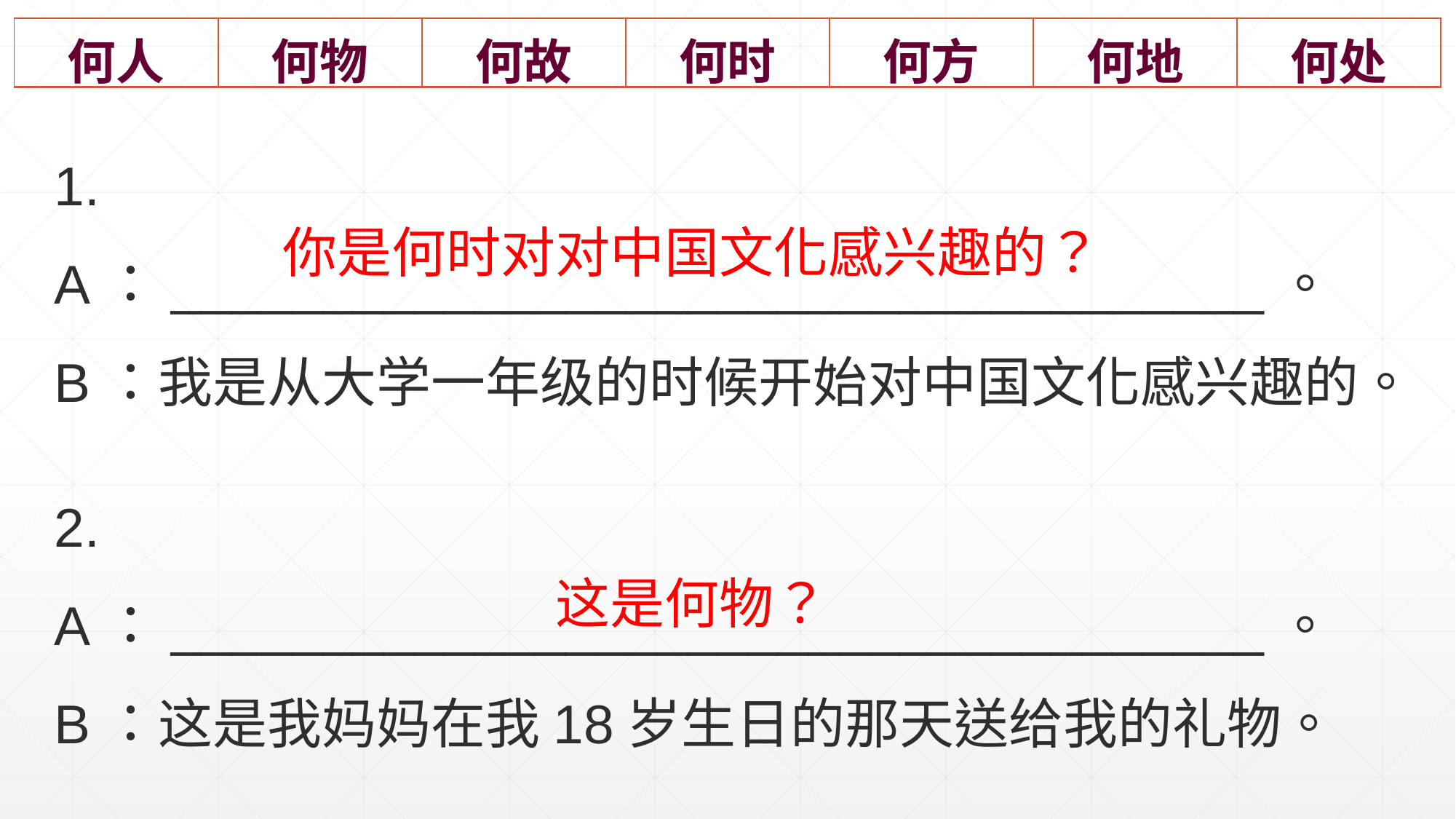

| 何人 | 何物 | 何故 | 何时 | 何方 | 何地 | 何处 |
| --- | --- | --- | --- | --- | --- | --- |
1.
A：____________________________________。
B：我是从大学一年级的时候开始对中国文化感兴趣的。
你是何时对对中国文化感兴趣的？
2.
A：____________________________________。
B：这是我妈妈在我18岁生日的那天送给我的礼物。
这是何物？